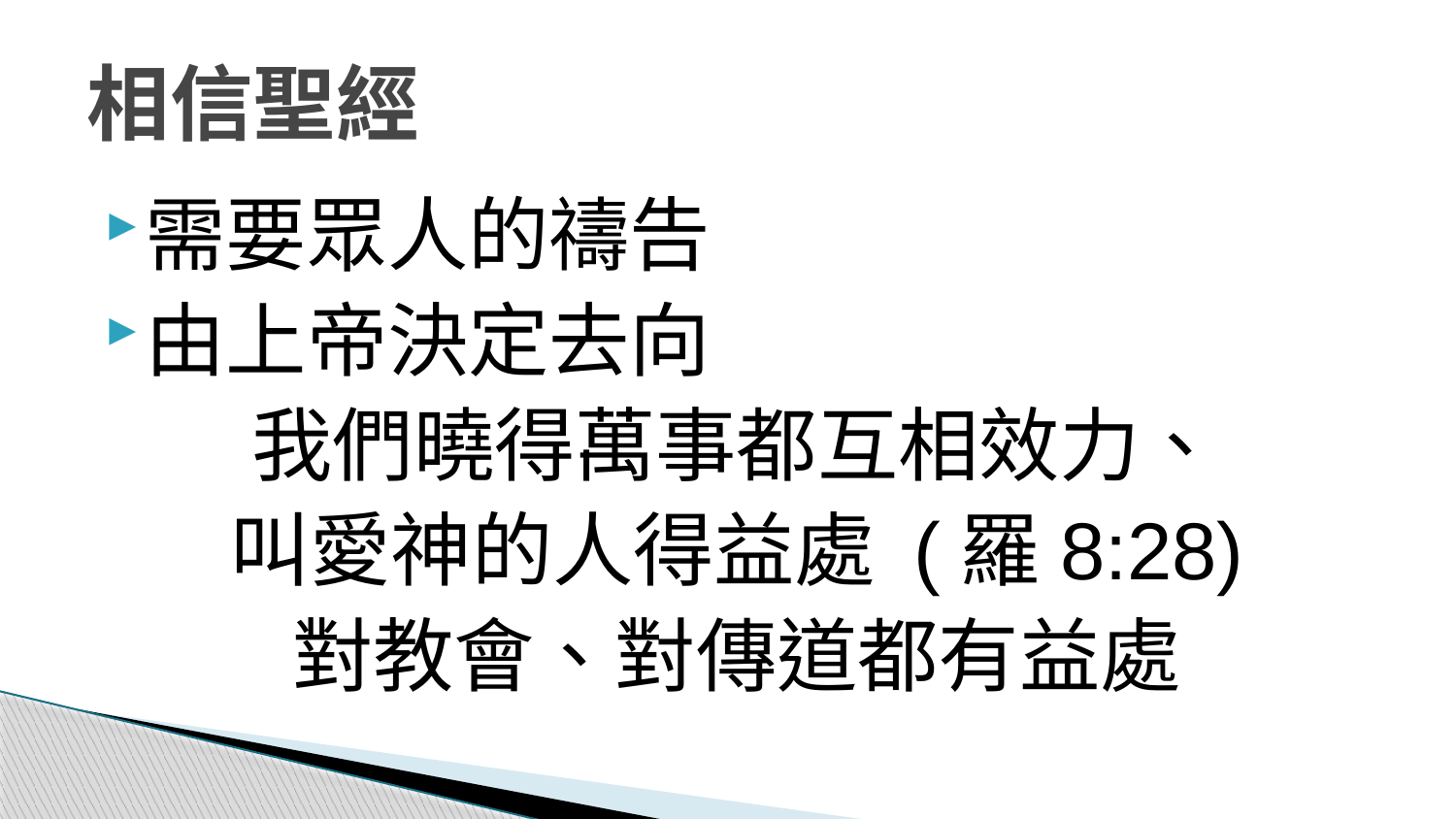

# 相信聖經
需要眾人的禱告
由上帝決定去向
我們曉得萬事都互相效力、
叫愛神的人得益處 (羅8:28)
對教會、對傳道都有益處